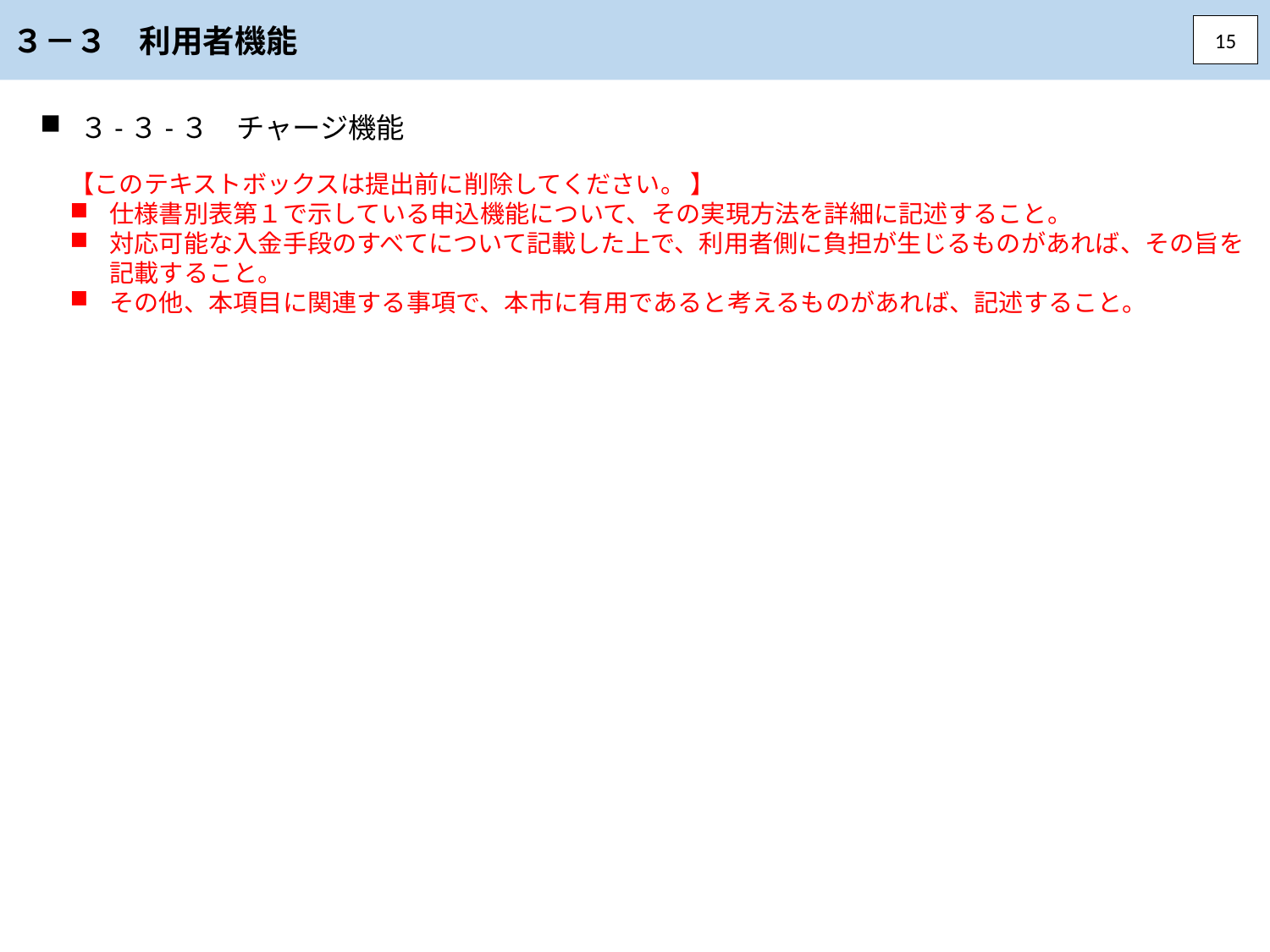

３－３　利用者機能
15
３-３-３　チャージ機能
【このテキストボックスは提出前に削除してください。 】
仕様書別表第１で示している申込機能について、その実現方法を詳細に記述すること。
対応可能な入金手段のすべてについて記載した上で、利用者側に負担が生じるものがあれば、その旨を記載すること。
その他、本項目に関連する事項で、本市に有用であると考えるものがあれば、記述すること。